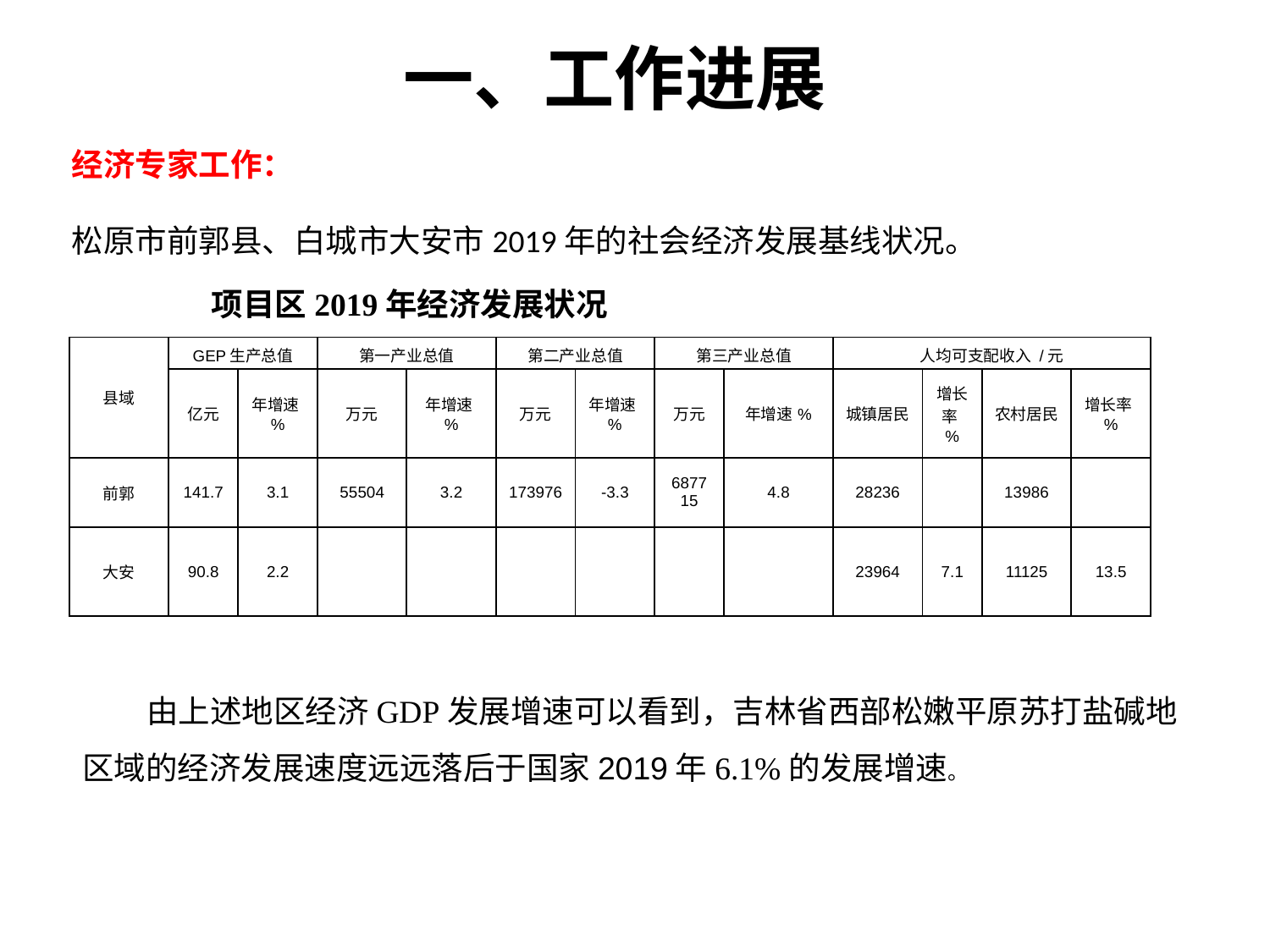

一、工作进展
经济专家工作：

松原市前郭县、白城市大安市2019年的社会经济发展基线状况。
项目区2019年经济发展状况
| 县域 | GEP生产总值 |  | 第一产业总值 |  | 第二产业总值 |  | 第三产业总值 |  | 人均可支配收入 /元 |  |  |  |
| --- | --- | --- | --- | --- | --- | --- | --- | --- | --- | --- | --- | --- |
|  | 亿元 | 年增速% | 万元 | 年增速% | 万元 | 年增速% | 万元 | 年增速% | 城镇居民 | 增长率% | 农村居民 | 增长率% |
| 前郭 | 141.7 | 3.1 | 55504 | 3.2 | 173976 | -3.3 | 687715 | 4.8 | 28236 |  | 13986 |  |
| 大安 | 90.8 | 2.2 |  |  |  |  |  |  | 23964 | 7.1 | 11125 | 13.5 |
  由上述地区经济GDP发展增速可以看到，吉林省西部松嫩平原苏打盐碱地区域的经济发展速度远远落后于国家2019年6.1%的发展增速。